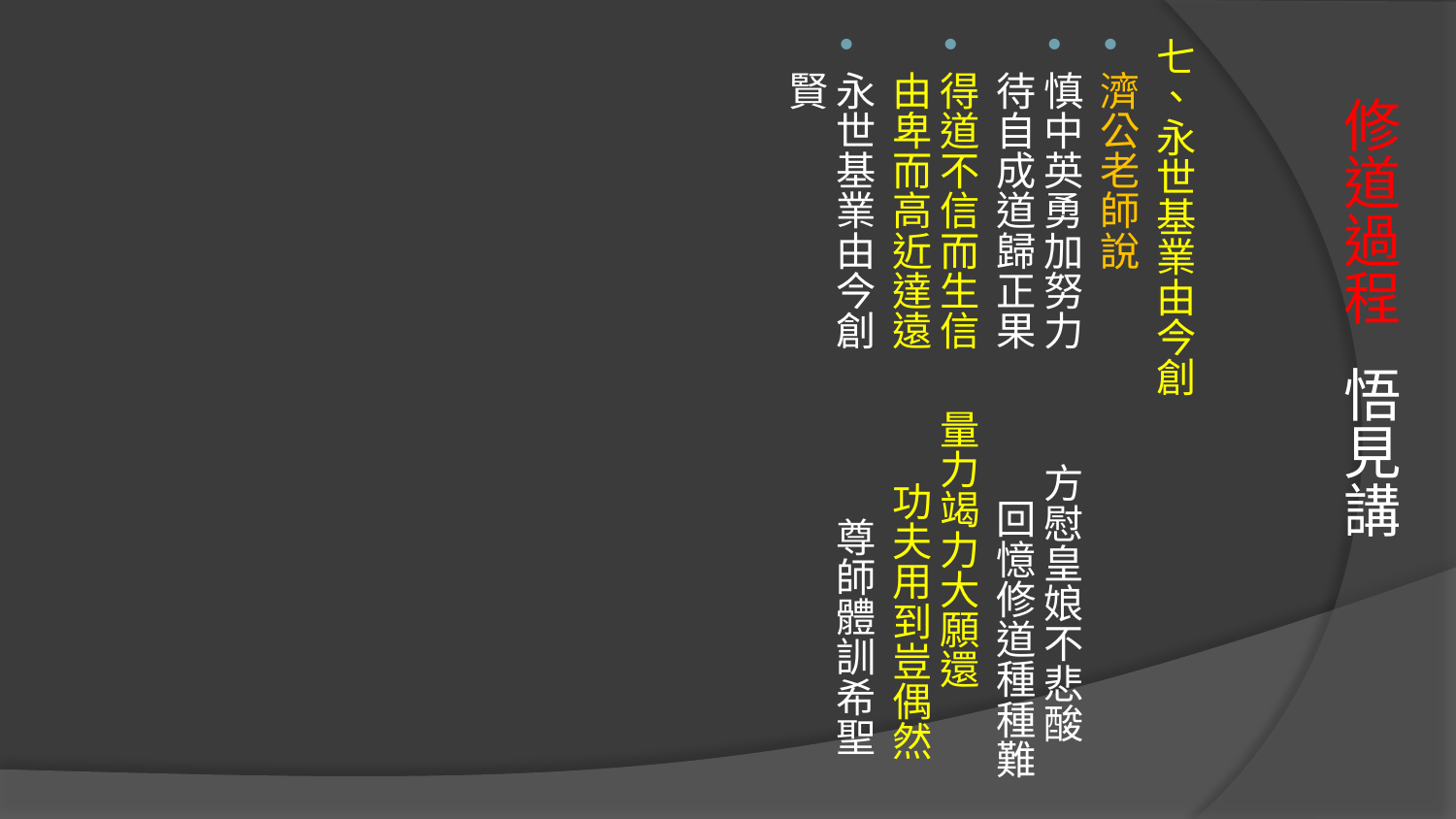

七、永世基業由今創
濟公老師說
慎中英勇加努力　        方慰皇娘不悲酸　
待自成道歸正果　            回憶修道種種難
得道不信而生信　  量力竭力大願還
由卑而高近達遠　          功夫用到豈偶然
永世基業由今創　              尊師體訓希聖賢

# 修道過程   悟見講